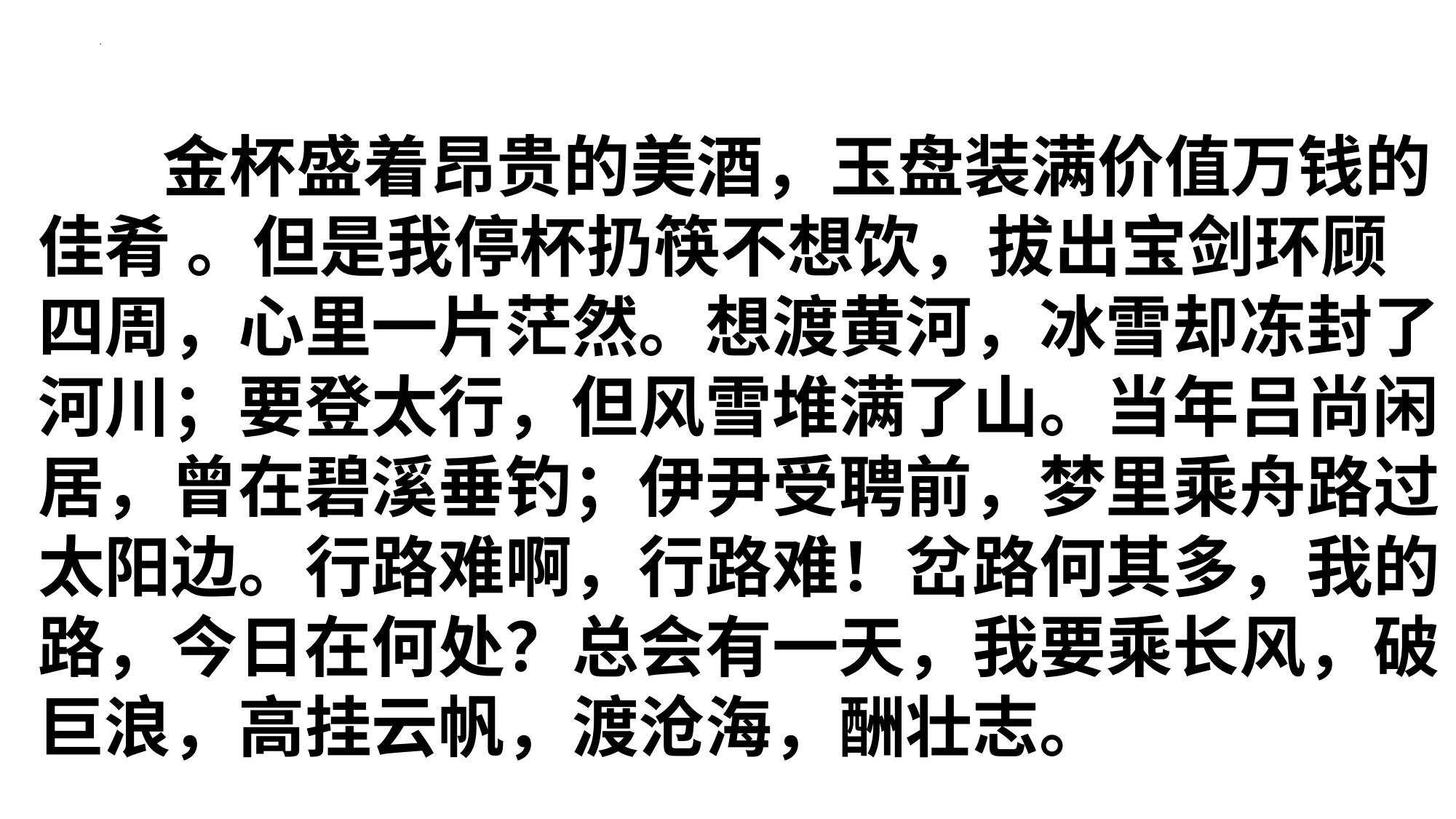

金杯盛着昂贵的美酒，玉盘装满价值万钱的佳肴 。但是我停杯扔筷不想饮，拔出宝剑环顾四周，心里一片茫然。想渡黄河，冰雪却冻封了河川；要登太行，但风雪堆满了山。当年吕尚闲居，曾在碧溪垂钓；伊尹受聘前，梦里乘舟路过太阳边。行路难啊，行路难！岔路何其多，我的路，今日在何处？总会有一天，我要乘长风，破巨浪，高挂云帆，渡沧海，酬壮志。